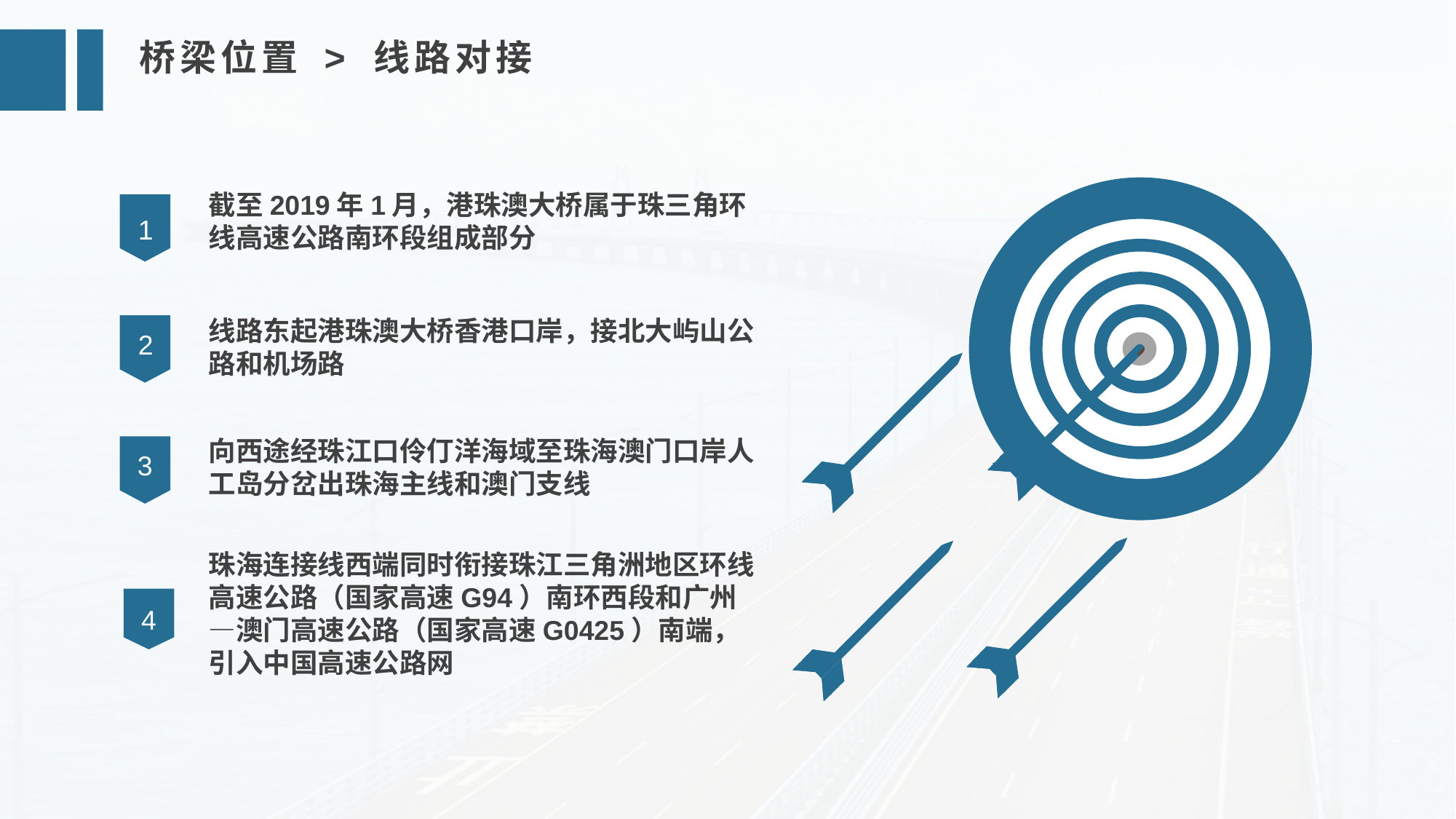

桥梁位置 > 线路对接

截至2019年1月，港珠澳大桥属于珠三角环线高速公路南环段组成部分

1

2

线路东起港珠澳大桥香港口岸，接北大屿山公路和机场路

3

向西途经珠江口伶仃洋海域至珠海澳门口岸人工岛分岔出珠海主线和澳门支线

珠海连接线西端同时衔接珠江三角洲地区环线高速公路（国家高速G94）南环西段和广州—澳门高速公路（国家高速G0425）南端，引入中国高速公路网
4